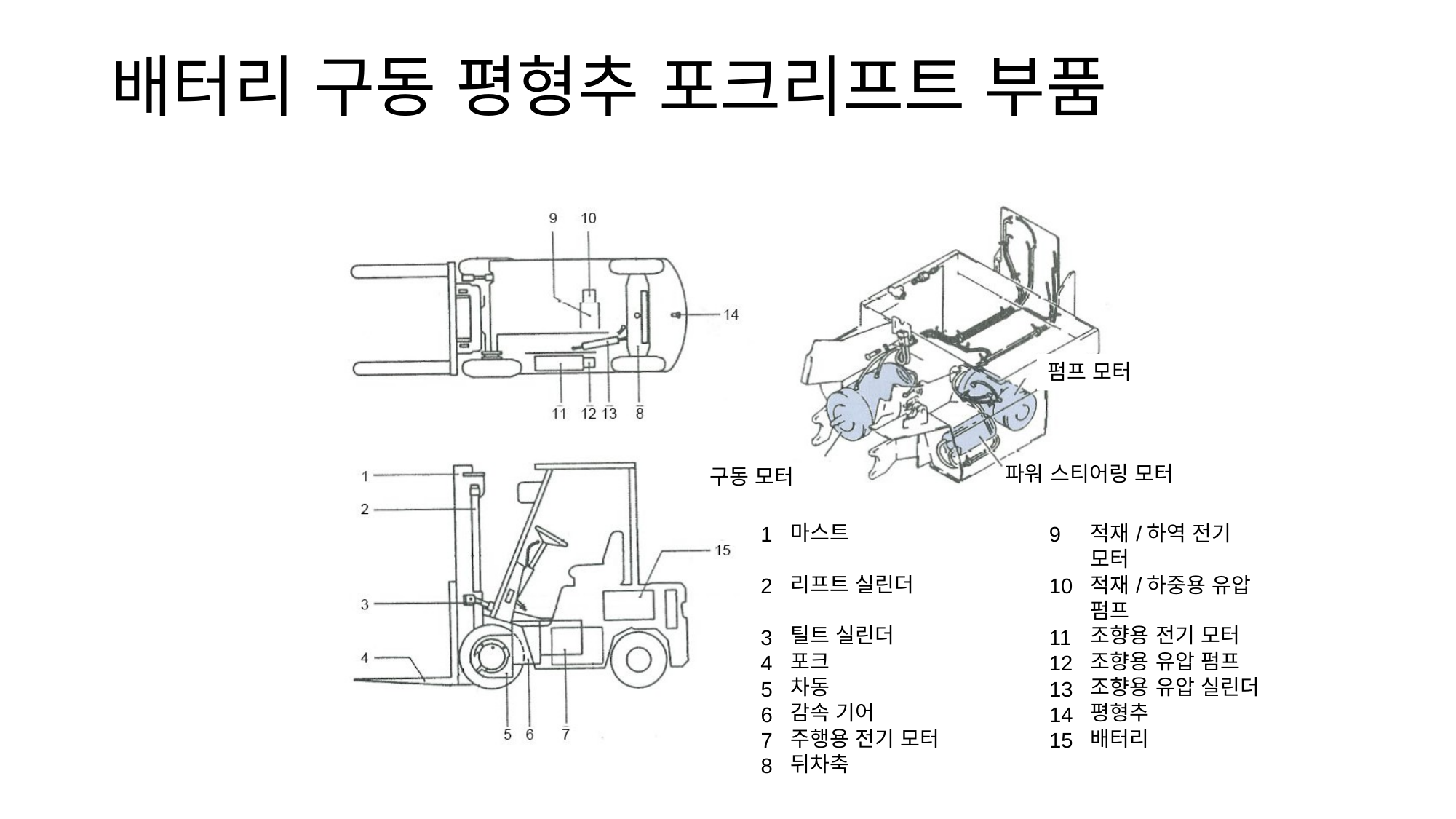

배터리 구동 평형추 포크리프트 부품

펌프 모터
파워 스티어링 모터
구동 모터
| 1 | 마스트 | 9 | 적재/하역 전기 모터 |
| --- | --- | --- | --- |
| 2 | 리프트 실린더 | 10 | 적재/하중용 유압 펌프 |
| 3 | 틸트 실린더 | 11 | 조향용 전기 모터 |
| 4 | 포크 | 12 | 조향용 유압 펌프 |
| 5 | 차동 | 13 | 조향용 유압 실린더 |
| 6 | 감속 기어 | 14 | 평형추 |
| 7 | 주행용 전기 모터 | 15 | 배터리 |
| 8 | 뒤차축 |  |  |